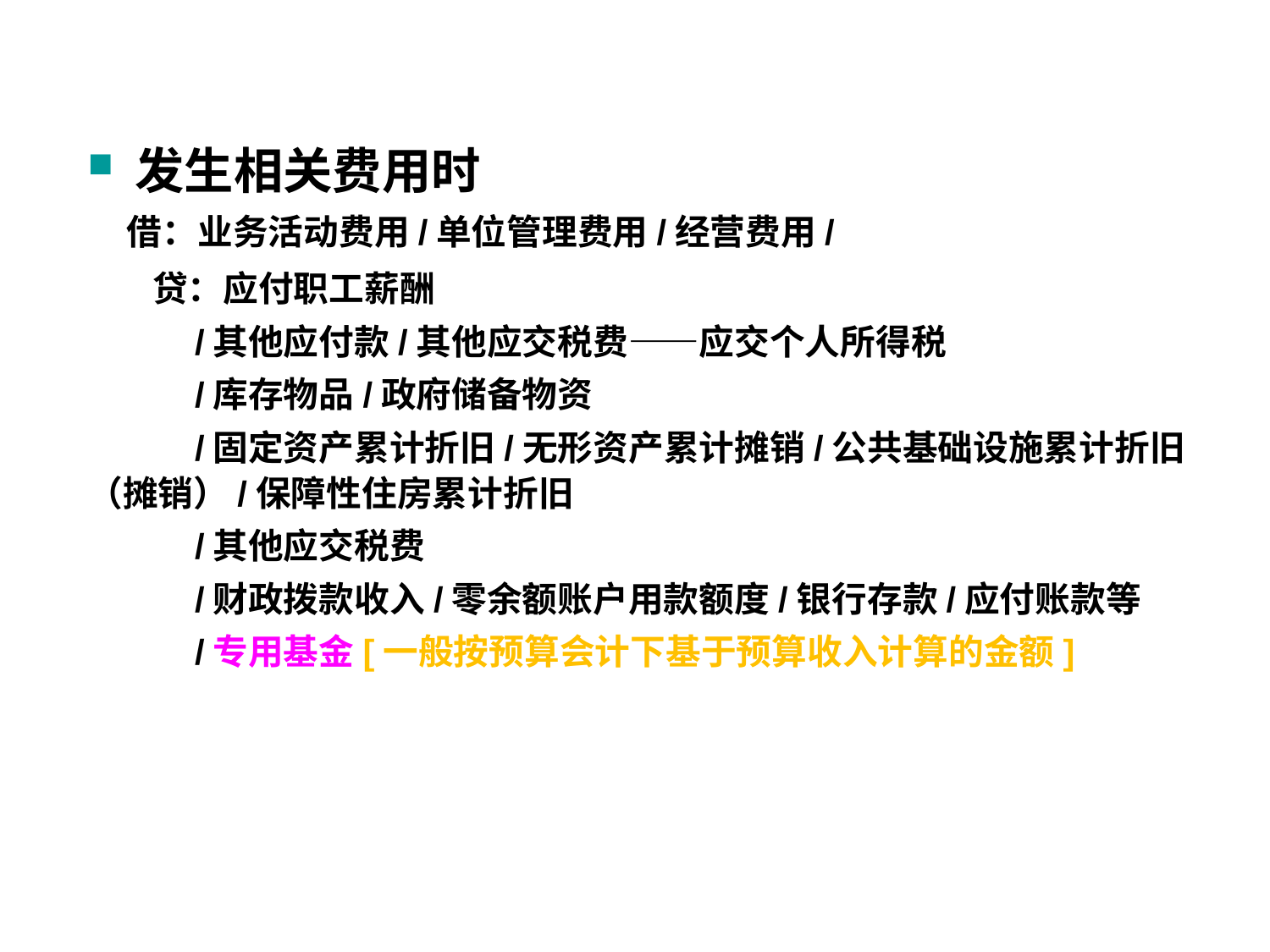

发生相关费用时
  借：业务活动费用/单位管理费用/经营费用/
       贷：应付职工薪酬
           /其他应付款/其他应交税费——应交个人所得税
           /库存物品/政府储备物资
           /固定资产累计折旧/无形资产累计摊销/公共基础设施累计折旧（摊销）/保障性住房累计折旧
           /其他应交税费
           /财政拨款收入/零余额账户用款额度/银行存款/应付账款等
           /专用基金[一般按预算会计下基于预算收入计算的金额]
166